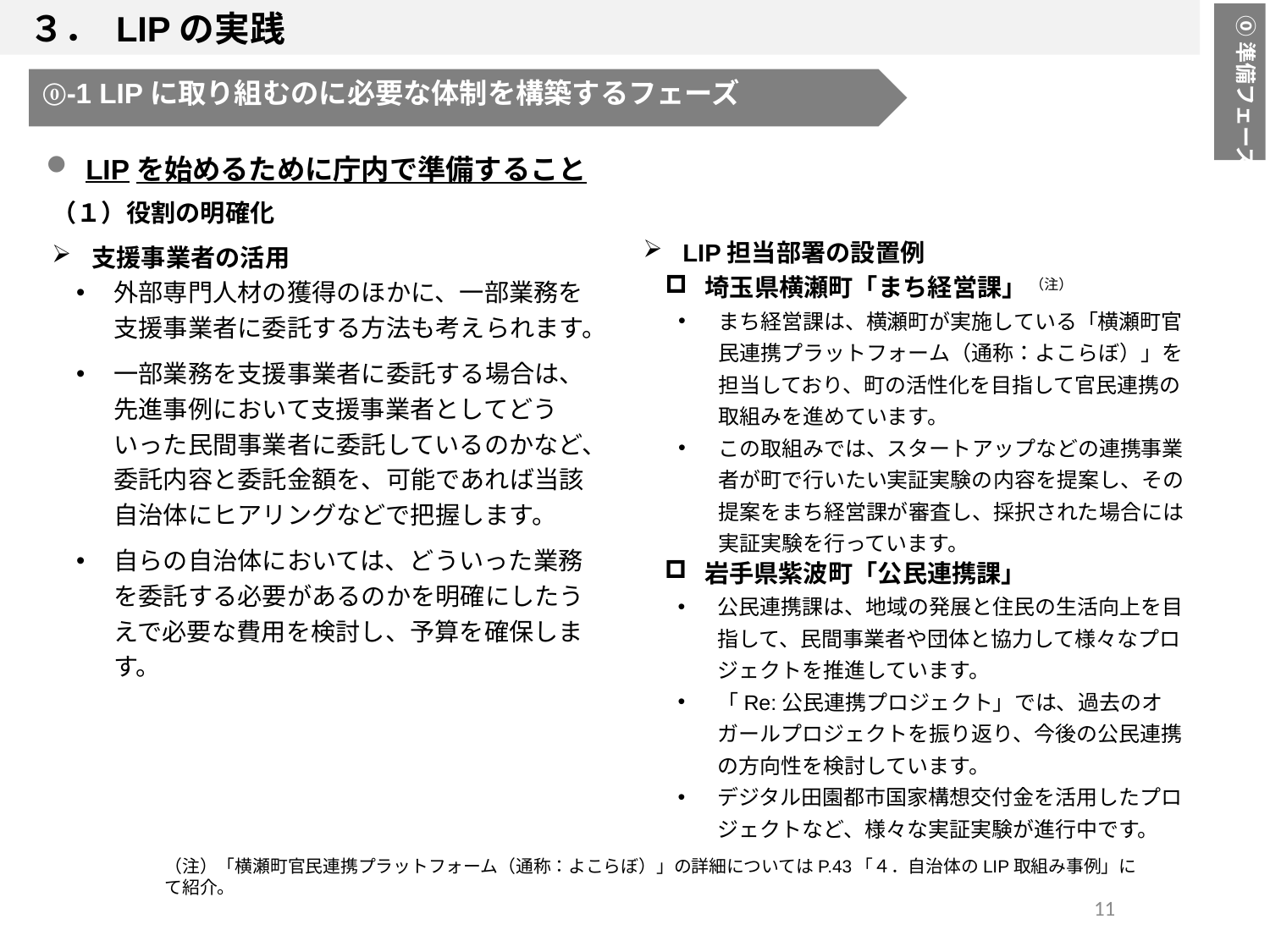

３． LIPの実践
⓪準備フェーズ
⓪-1 LIPに取り組むのに必要な体制を構築するフェーズ
LIPを始めるために庁内で準備すること
（１）役割の明確化
支援事業者の活用
外部専門人材の獲得のほかに、一部業務を支援事業者に委託する方法も考えられます。
一部業務を支援事業者に委託する場合は、先進事例において支援事業者としてどういった民間事業者に委託しているのかなど、委託内容と委託金額を、可能であれば当該自治体にヒアリングなどで把握します。
自らの自治体においては、どういった業務を委託する必要があるのかを明確にしたうえで必要な費用を検討し、予算を確保します。
LIP担当部署の設置例
埼玉県横瀬町「まち経営課」 （注）
まち経営課は、横瀬町が実施している「横瀬町官民連携プラットフォーム（通称：よこらぼ）」を担当しており、町の活性化を目指して官民連携の取組みを進めています。
この取組みでは、スタートアップなどの連携事業者が町で行いたい実証実験の内容を提案し、その提案をまち経営課が審査し、採択された場合には実証実験を行っています。
岩手県紫波町「公民連携課」
公民連携課は、地域の発展と住民の生活向上を目指して、民間事業者や団体と協力して様々なプロジェクトを推進しています。
「Re:公民連携プロジェクト」では、過去のオガールプロジェクトを振り返り、今後の公民連携の方向性を検討しています。
デジタル田園都市国家構想交付金を活用したプロジェクトなど、様々な実証実験が進行中です。
（注）「横瀬町官民連携プラットフォーム（通称：よこらぼ）」の詳細についてはP.43「４．自治体のLIP取組み事例」にて紹介。
11